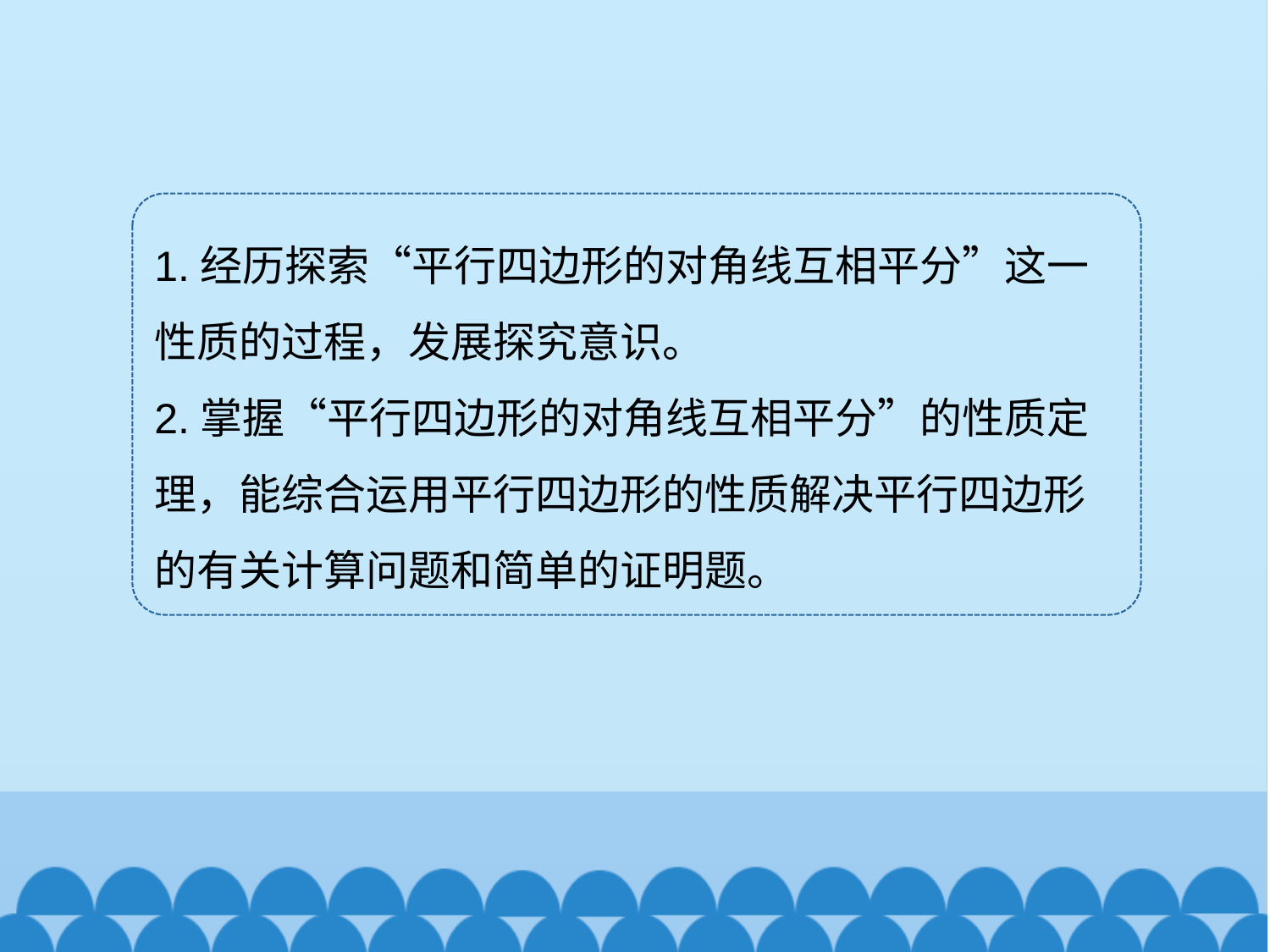

1.经历探索“平行四边形的对角线互相平分”这一性质的过程，发展探究意识。
2.掌握“平行四边形的对角线互相平分”的性质定理，能综合运用平行四边形的性质解决平行四边形的有关计算问题和简单的证明题。